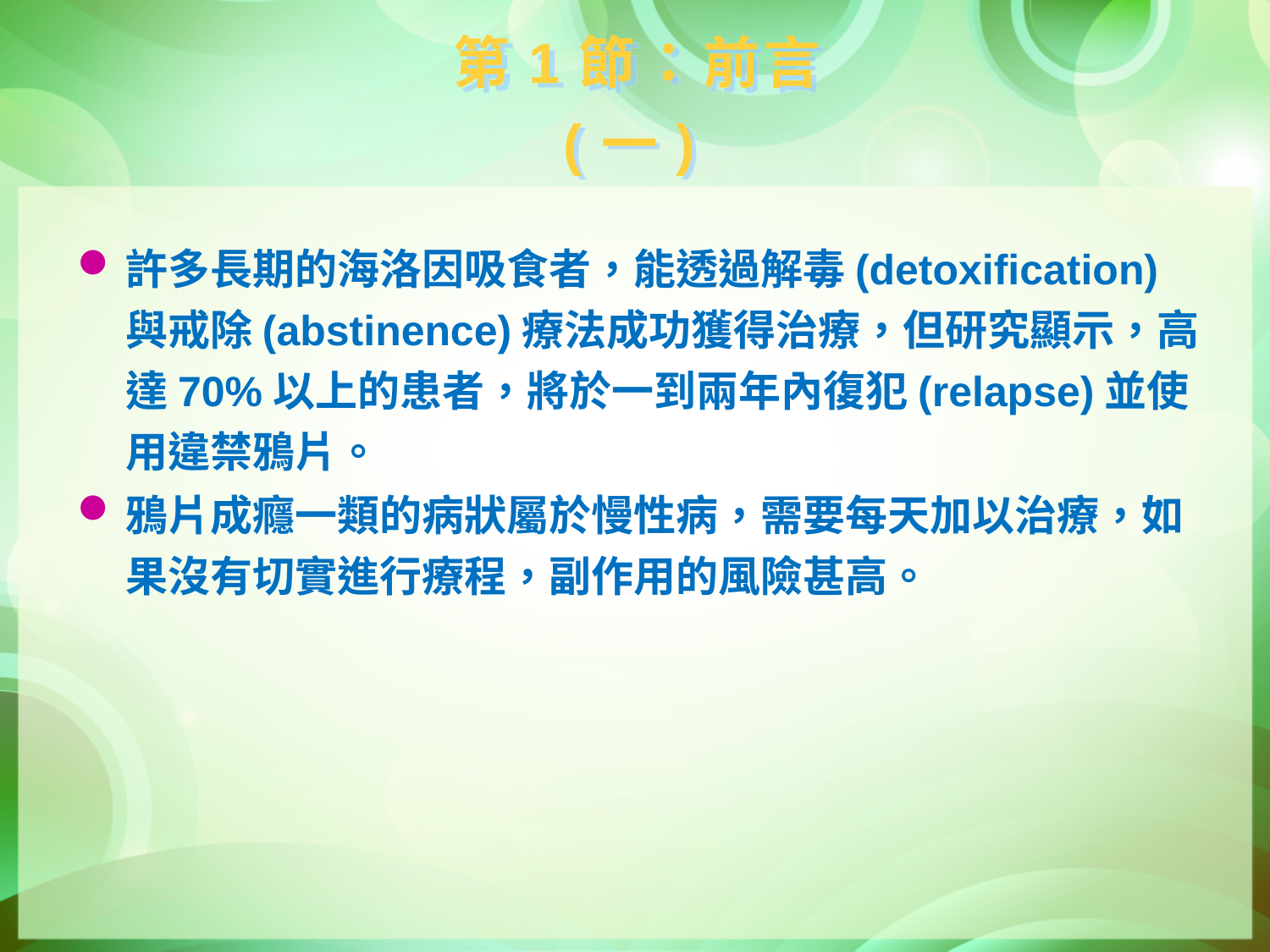

第1節：前言 (一)
許多長期的海洛因吸食者，能透過解毒(detoxification)與戒除(abstinence)療法成功獲得治療，但研究顯示，高達70%以上的患者，將於一到兩年內復犯(relapse)並使用違禁鴉片。
鴉片成癮一類的病狀屬於慢性病，需要每天加以治療，如果沒有切實進行療程，副作用的風險甚高。